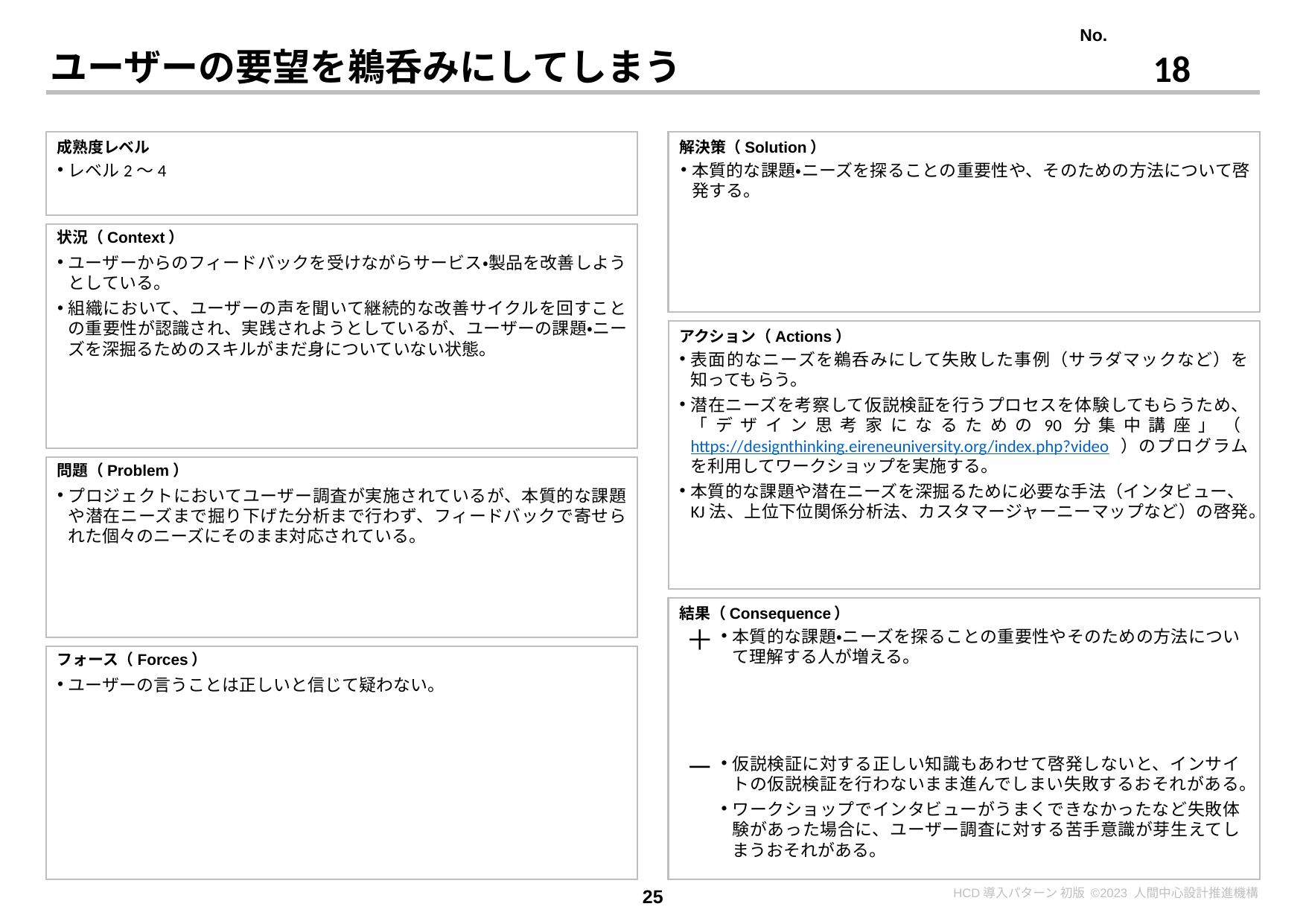

18
# ユーザーの要望を鵜呑みにしてしまう
レベル2〜4
本質的な課題・ニーズを探ることの重要性や、そのための方法について啓発する。
ユーザーからのフィードバックを受けながらサービス・製品を改善しようとしている。
組織において、ユーザーの声を聞いて継続的な改善サイクルを回すことの重要性が認識され、実践されようとしているが、ユーザーの課題・ニーズを深掘るためのスキルがまだ身についていない状態。

表面的なニーズを鵜呑みにして失敗した事例（サラダマックなど）を知ってもらう。
潜在ニーズを考察して仮説検証を行うプロセスを体験してもらうため、「デザイン思考家になるための90分集中講座」（ https://designthinking.eireneuniversity.org/index.php?video ）のプログラムを利用してワークショップを実施する。
本質的な課題や潜在ニーズを深掘るために必要な手法（インタビュー、KJ法、上位下位関係分析法、カスタマージャーニーマップなど）の啓発。

プロジェクトにおいてユーザー調査が実施されているが、本質的な課題や潜在ニーズまで掘り下げた分析まで行わず、フィードバックで寄せられた個々のニーズにそのまま対応されている。
本質的な課題・ニーズを探ることの重要性やそのための方法について理解する人が増える。
ユーザーの言うことは正しいと信じて疑わない。
仮説検証に対する正しい知識もあわせて啓発しないと、インサイトの仮説検証を行わないまま進んでしまい失敗するおそれがある。
ワークショップでインタビューがうまくできなかったなど失敗体験があった場合に、ユーザー調査に対する苦手意識が芽生えてしまうおそれがある。

25